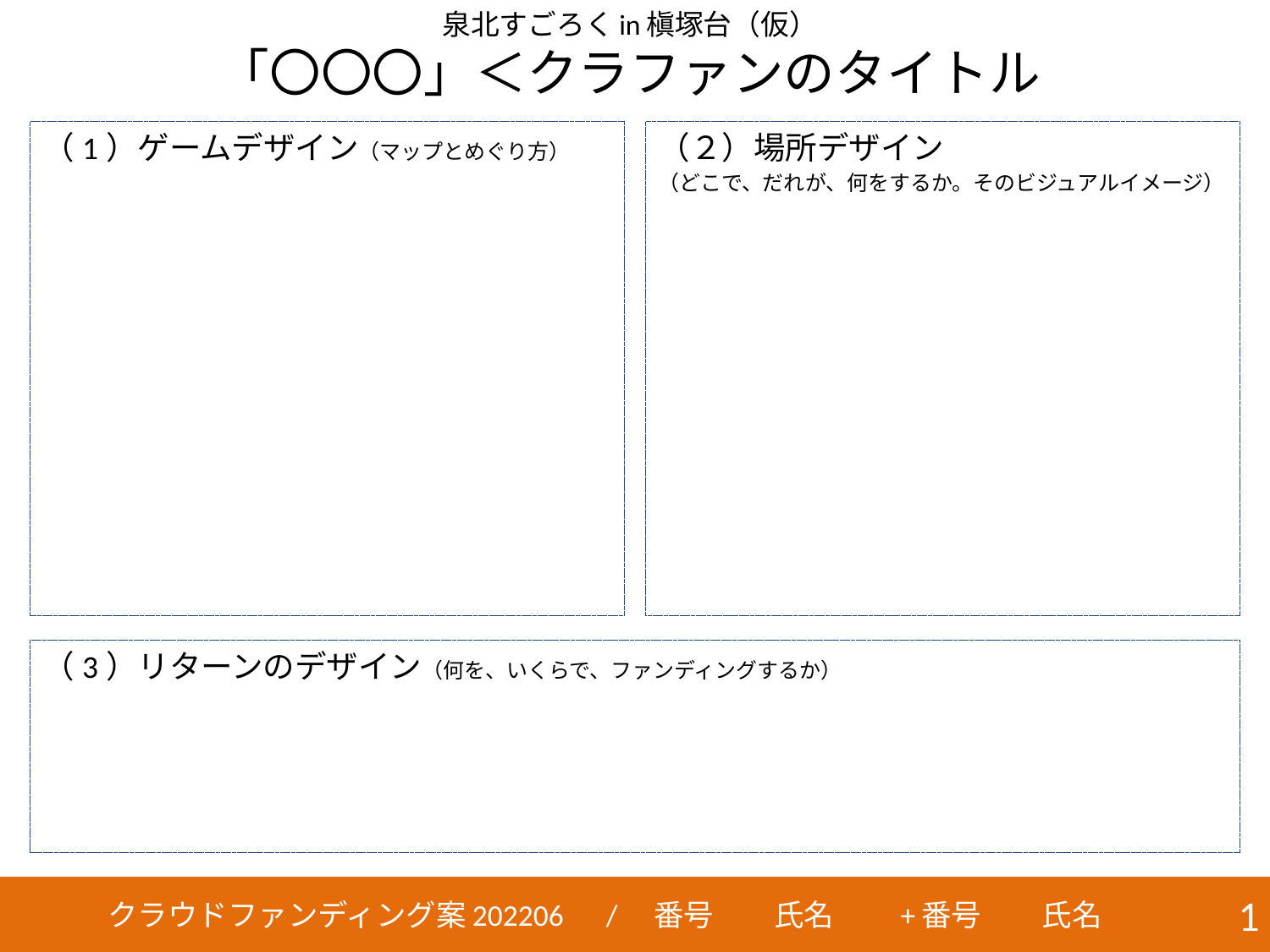

# 泉北すごろくin槇塚台（仮） 「〇〇〇」＜クラファンのタイトル
（1）ゲームデザイン（マップとめぐり方）

（２）場所デザイン
（どこで、だれが、何をするか。そのビジュアルイメージ）

（3）リターンのデザイン（何を、いくらで、ファンディングするか）

クラウドファンディング案202206　/　番号　　氏名　　+番号　　氏名
1